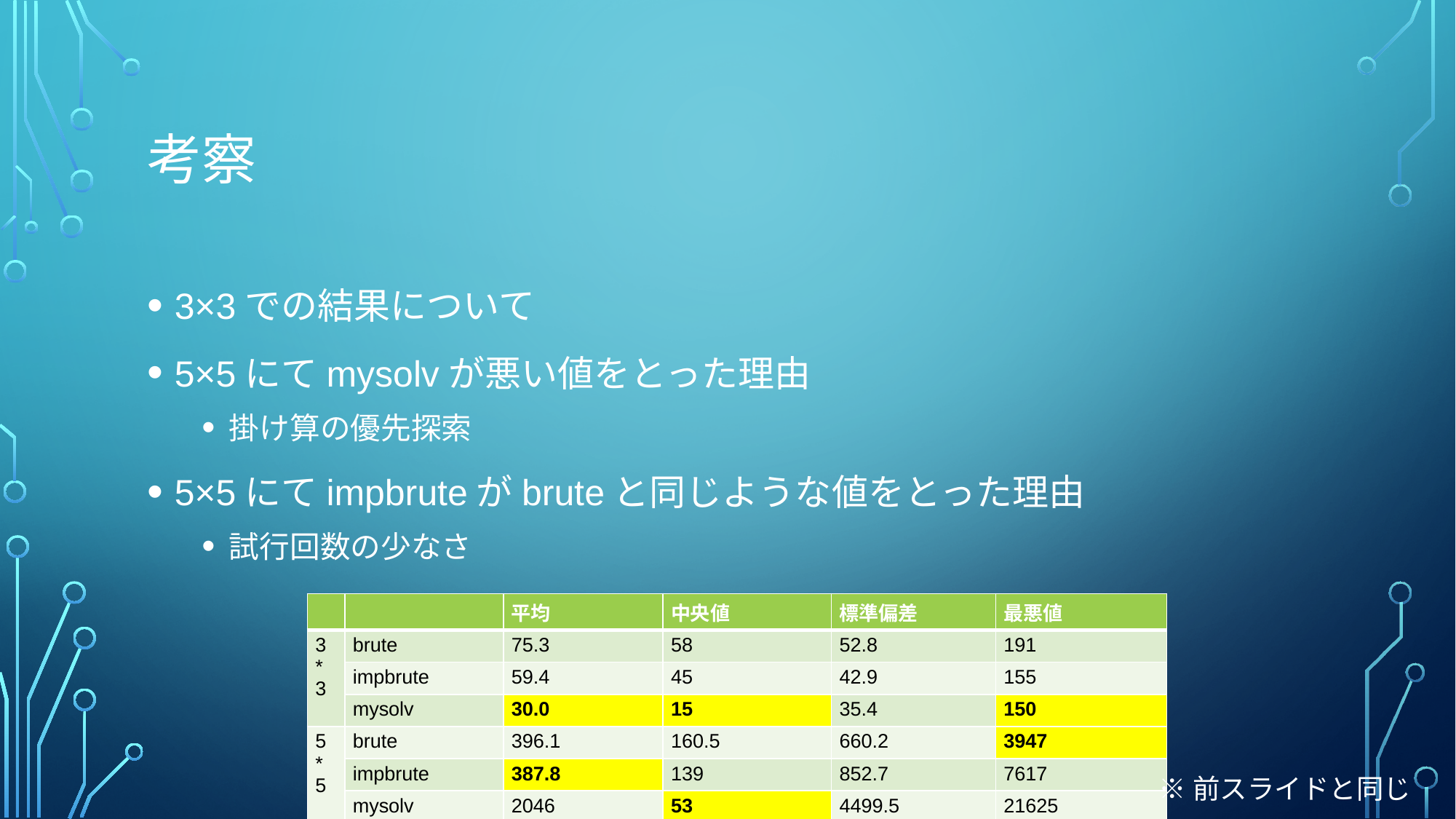

# 考察
3×3での結果について
5×5にてmysolvが悪い値をとった理由
掛け算の優先探索
5×5にてimpbruteがbruteと同じような値をとった理由
試行回数の少なさ

|  |  | 平均 | 中央値 | 標準偏差 | 最悪値 |
| --- | --- | --- | --- | --- | --- |
| 3 \* 3 | brute | 75.3 | 58 | 52.8 | 191 |
|  | impbrute | 59.4 | 45 | 42.9 | 155 |
|  | mysolv | 30.0 | 15 | 35.4 | 150 |
| 5 \* 5 | brute | 396.1 | 160.5 | 660.2 | 3947 |
|  | impbrute | 387.8 | 139 | 852.7 | 7617 |
|  | mysolv | 2046 | 53 | 4499.5 | 21625 |
※前スライドと同じ